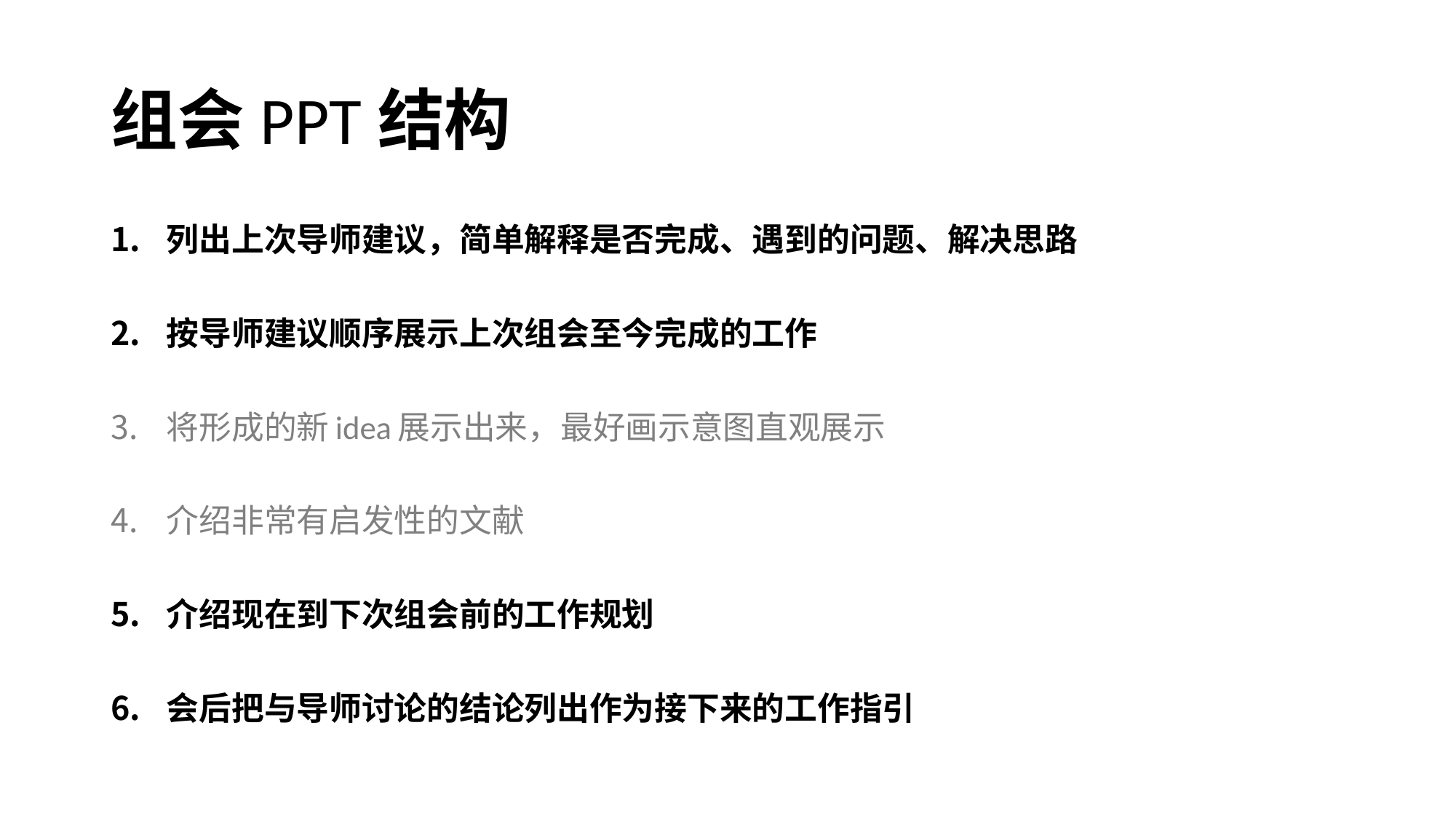

# 组会PPT结构
列出上次导师建议，简单解释是否完成、遇到的问题、解决思路

按导师建议顺序展示上次组会至今完成的工作

将形成的新idea展示出来，最好画示意图直观展示

介绍非常有启发性的文献

介绍现在到下次组会前的工作规划

会后把与导师讨论的结论列出作为接下来的工作指引